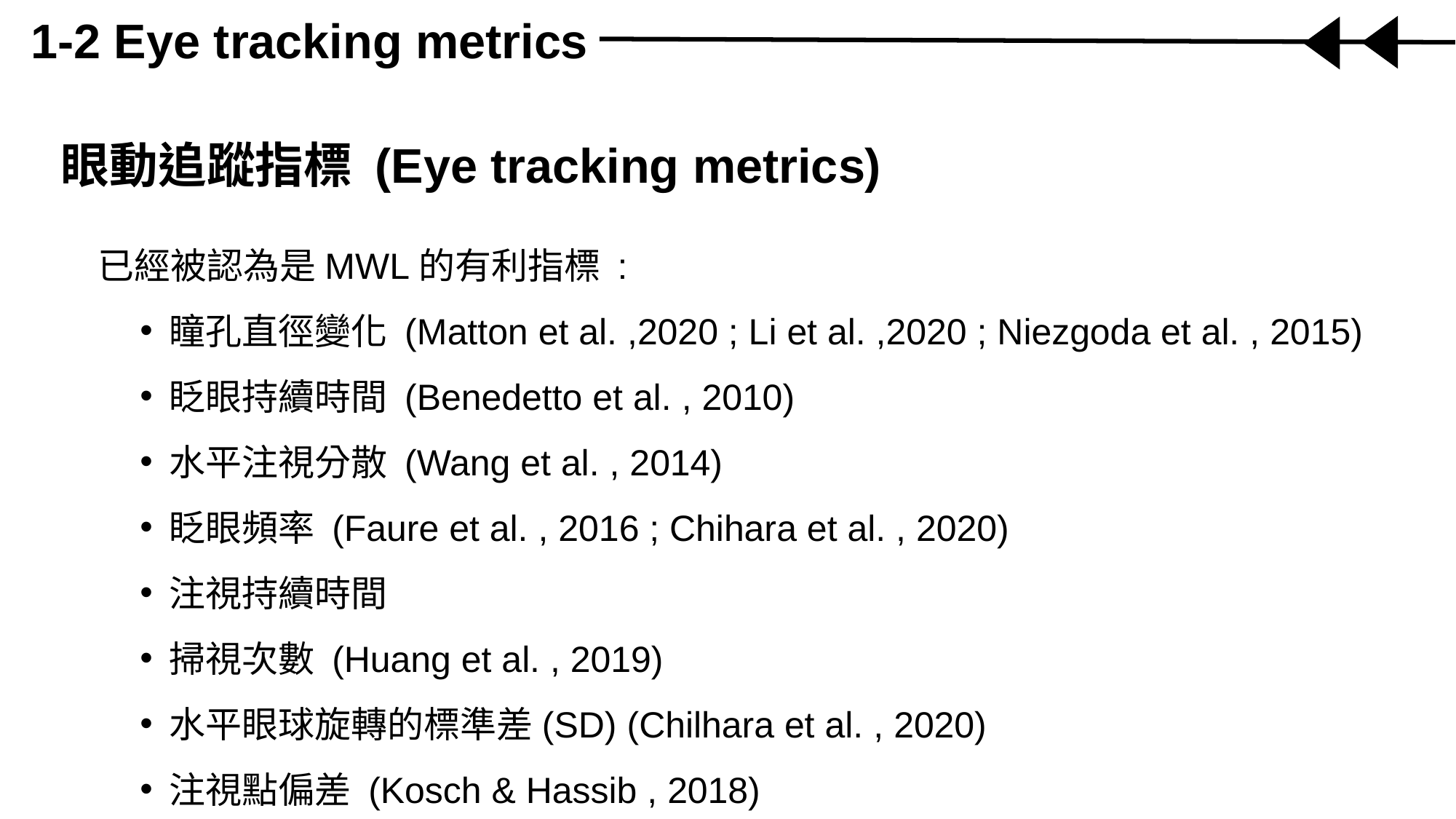

1-2 Eye tracking metrics

 眼動追蹤指標 (Eye tracking metrics)
已經被認為是MWL的有利指標 :
 瞳孔直徑變化 (Matton et al. ,2020 ; Li et al. ,2020 ; Niezgoda et al. , 2015)
 眨眼持續時間 (Benedetto et al. , 2010)
 水平注視分散 (Wang et al. , 2014)
 眨眼頻率 (Faure et al. , 2016 ; Chihara et al. , 2020)
 注視持續時間
 掃視次數 (Huang et al. , 2019)
 水平眼球旋轉的標準差(SD) (Chilhara et al. , 2020)
 注視點偏差 (Kosch & Hassib , 2018)